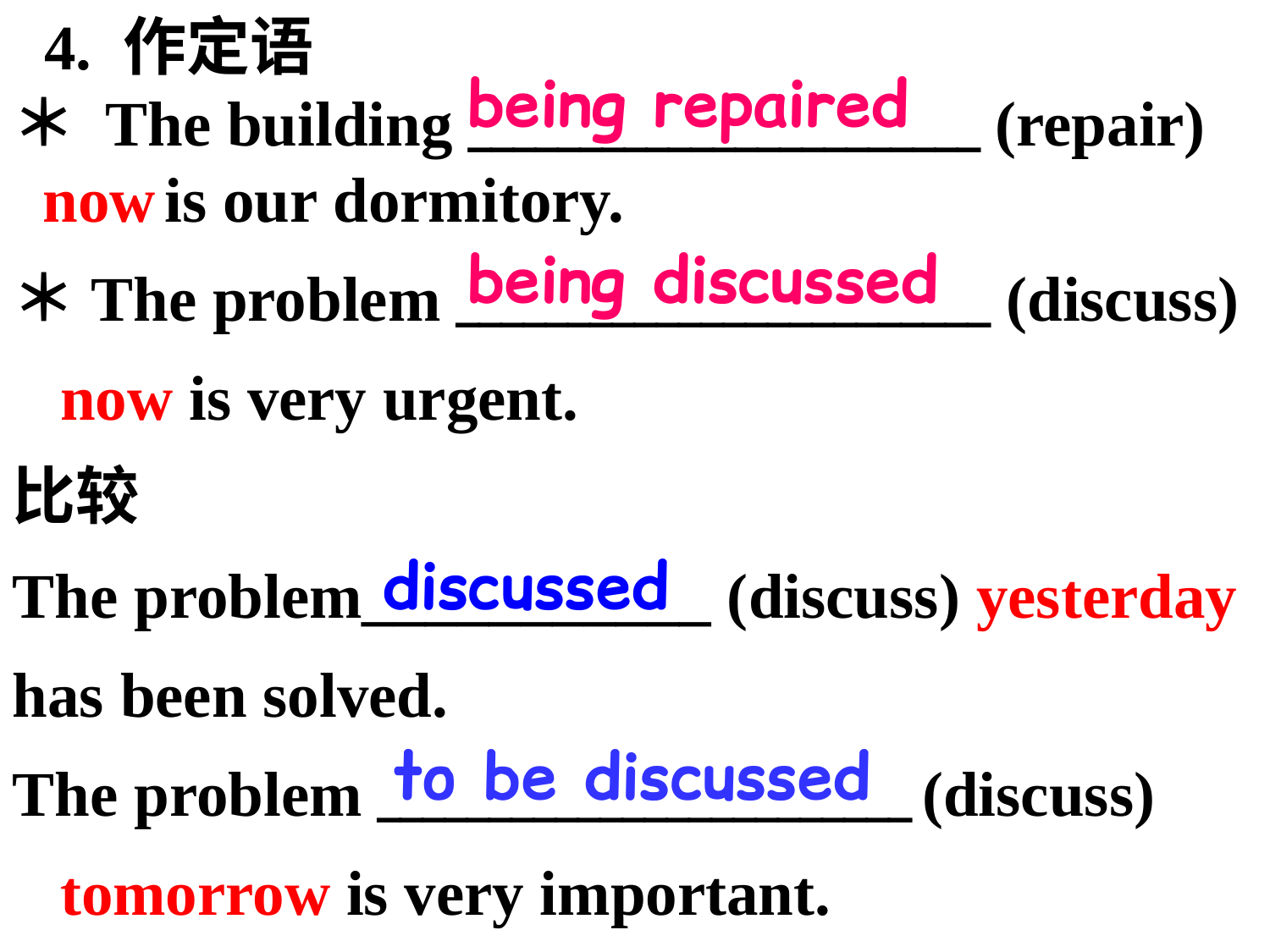

4. 作定语
＊ The building _______________________ (repair)
  now is our dormitory.
＊The problem ________________________ (discuss) now is very urgent.
比较
The problem___________ (discuss) yesterday
has been solved.
The problem ________________________ (discuss) tomorrow is very important.

being repaired
being discussed
discussed
to be discussed